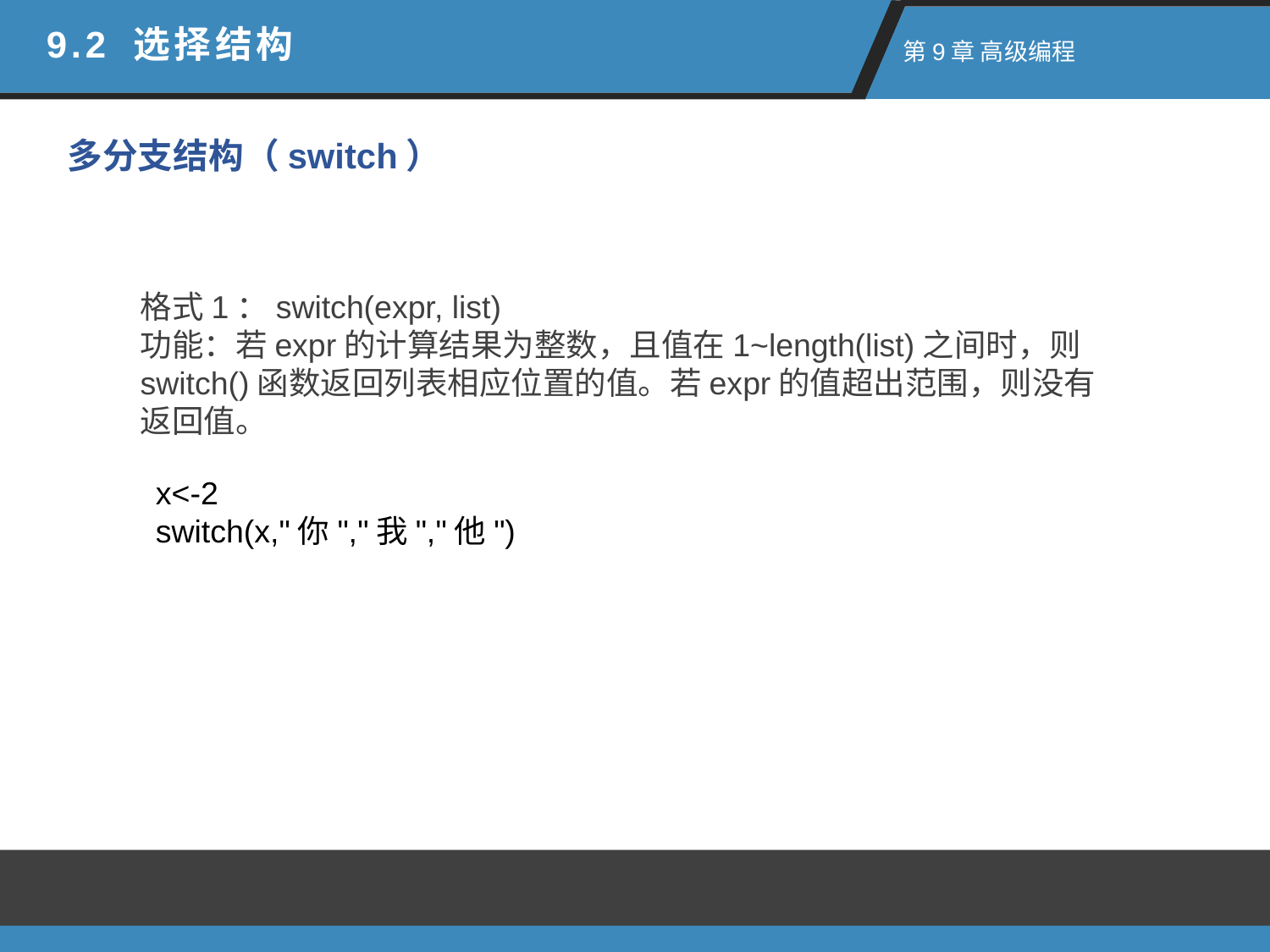

9.2 选择结构
  第9章 高级编程
多分支结构（switch）
格式1：switch(expr, list)
功能：若expr的计算结果为整数，且值在1~length(list)之间时，则switch()函数返回列表相应位置的值。若expr的值超出范围，则没有返回值。
x<-2
switch(x,"你","我","他")